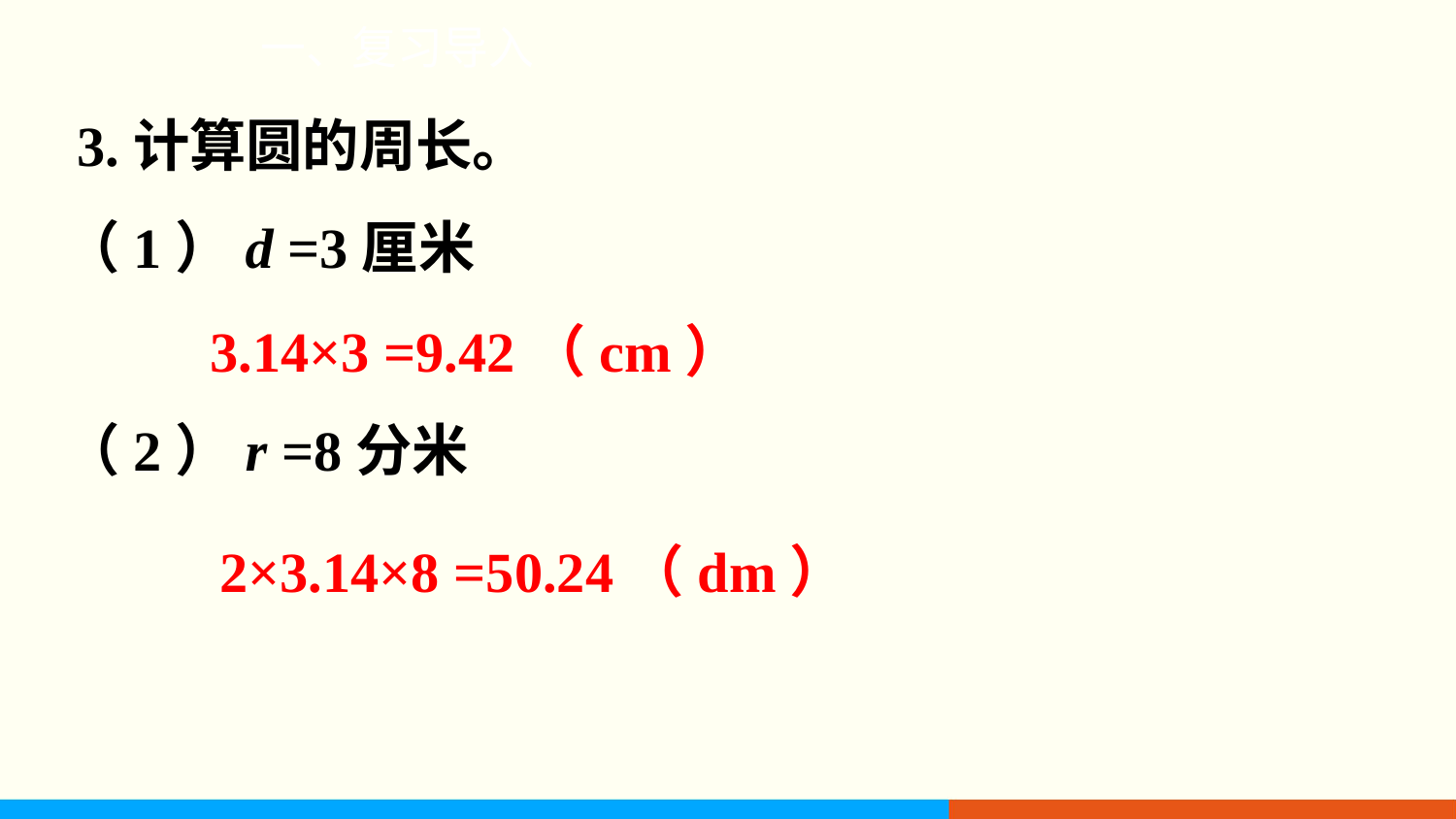

一、复习导入
 3.计算圆的周长。
（1）d =3厘米

（2）r =8分米
 3.14×3 =9.42（cm）
2×3.14×8 =50.24（dm）